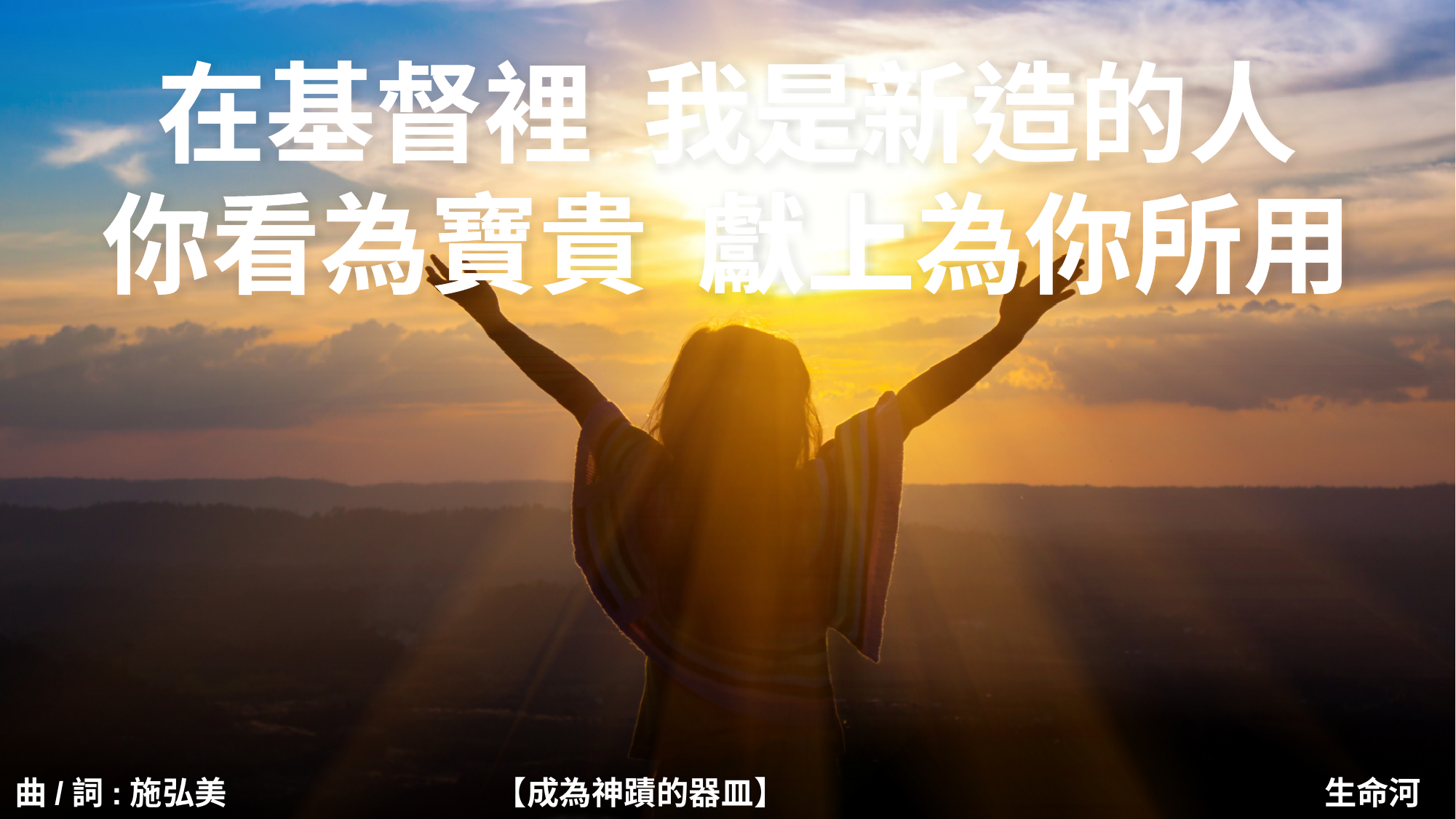

在基督裡  我是新造的人
你看為寶貴  獻上為你所用
曲/詞:施弘美			      【成為神蹟的器皿】				               生命河